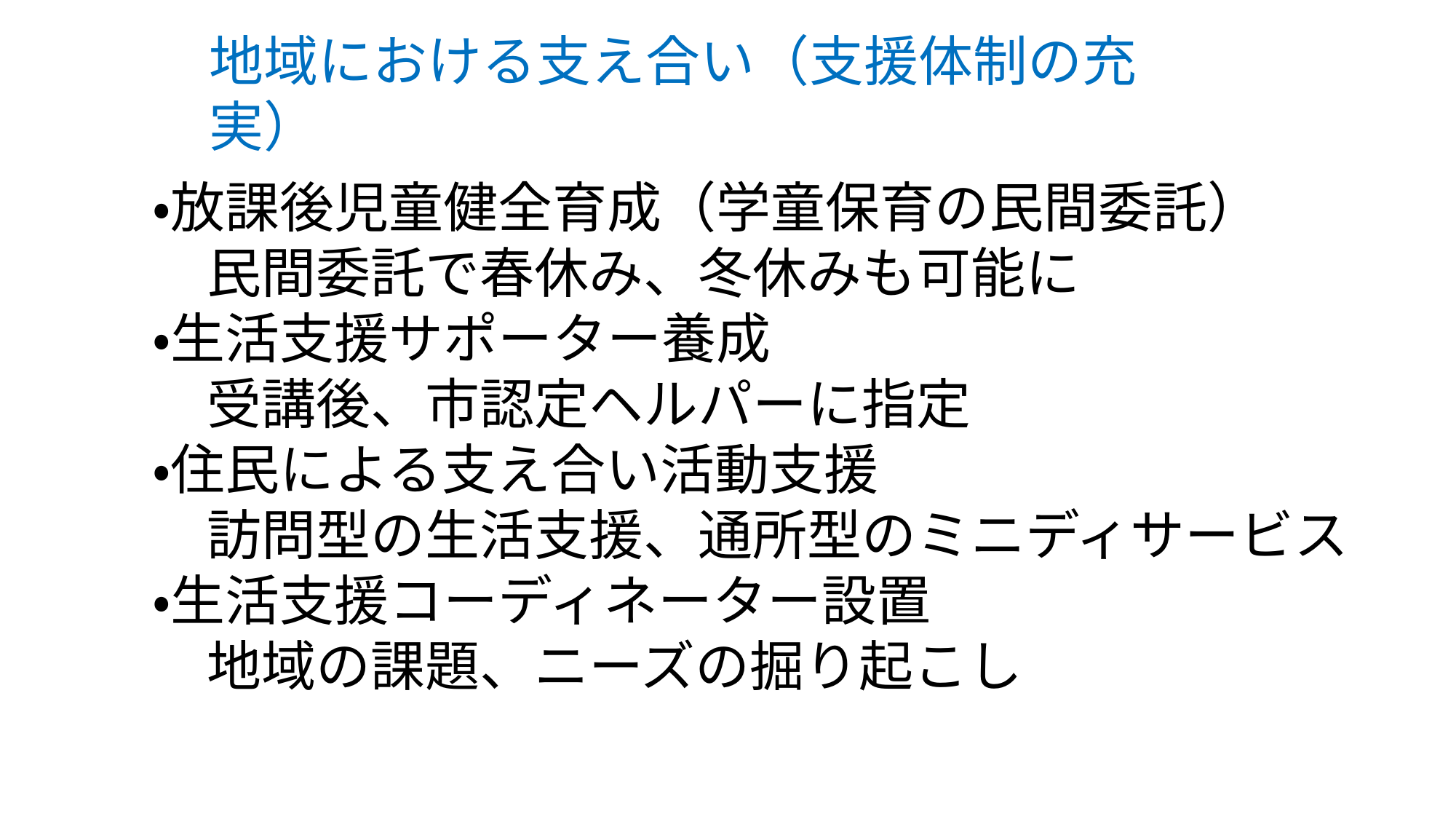

地域における支え合い（支援体制の充実）
・放課後児童健全育成（学童保育の民間委託）
　民間委託で春休み、冬休みも可能に
・生活支援サポーター養成
　受講後、市認定ヘルパーに指定
・住民による支え合い活動支援
　訪問型の生活支援、通所型のミニディサービス
・生活支援コーディネーター設置
　地域の課題、ニーズの掘り起こし